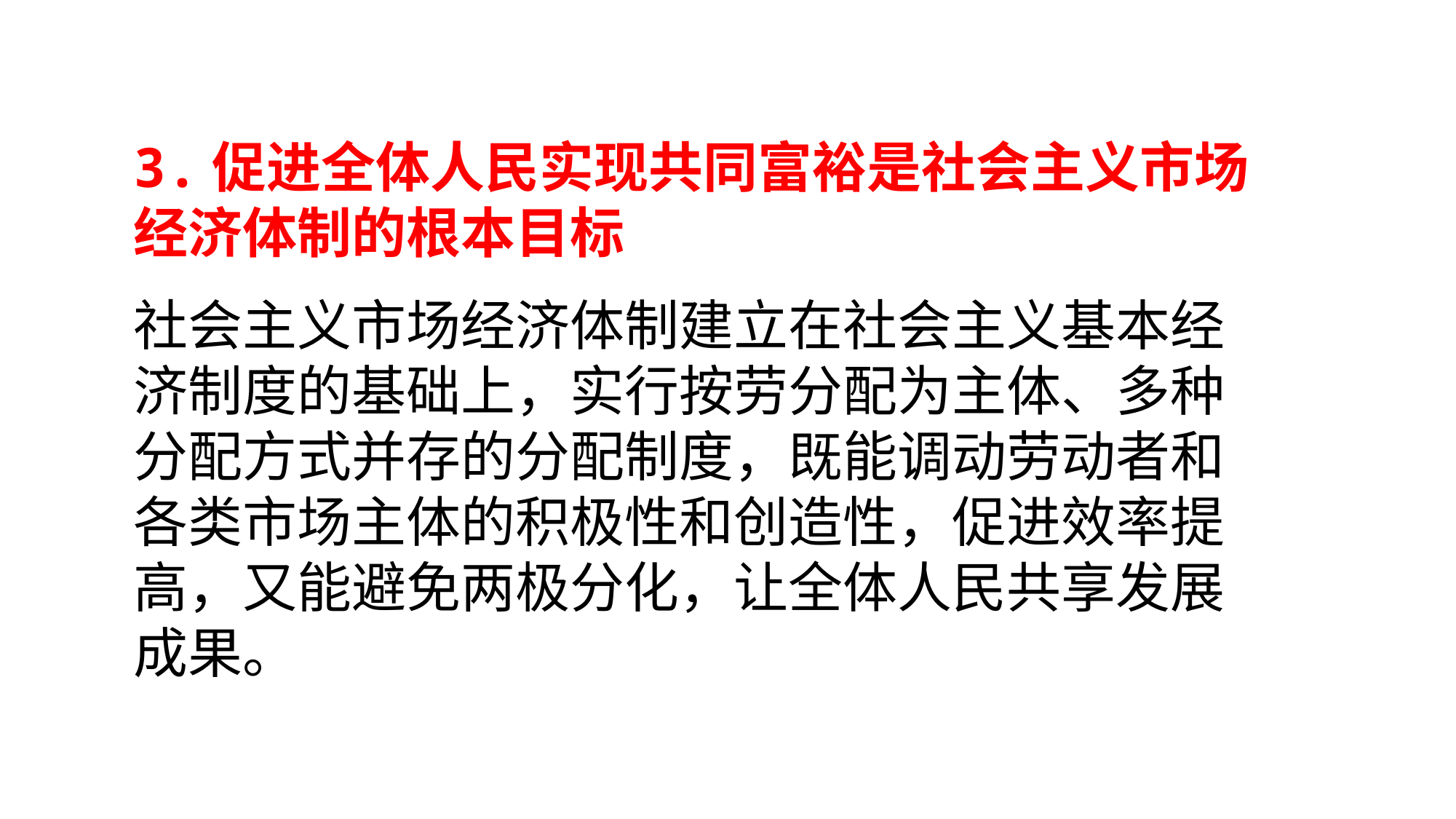

3.促进全体人民实现共同富裕是社会主义市场经济体制的根本目标
社会主义市场经济体制建立在社会主义基本经济制度的基础上，实行按劳分配为主体、多种分配方式并存的分配制度，既能调动劳动者和各类市场主体的积极性和创造性，促进效率提高，又能避免两极分化，让全体人民共享发展成果。